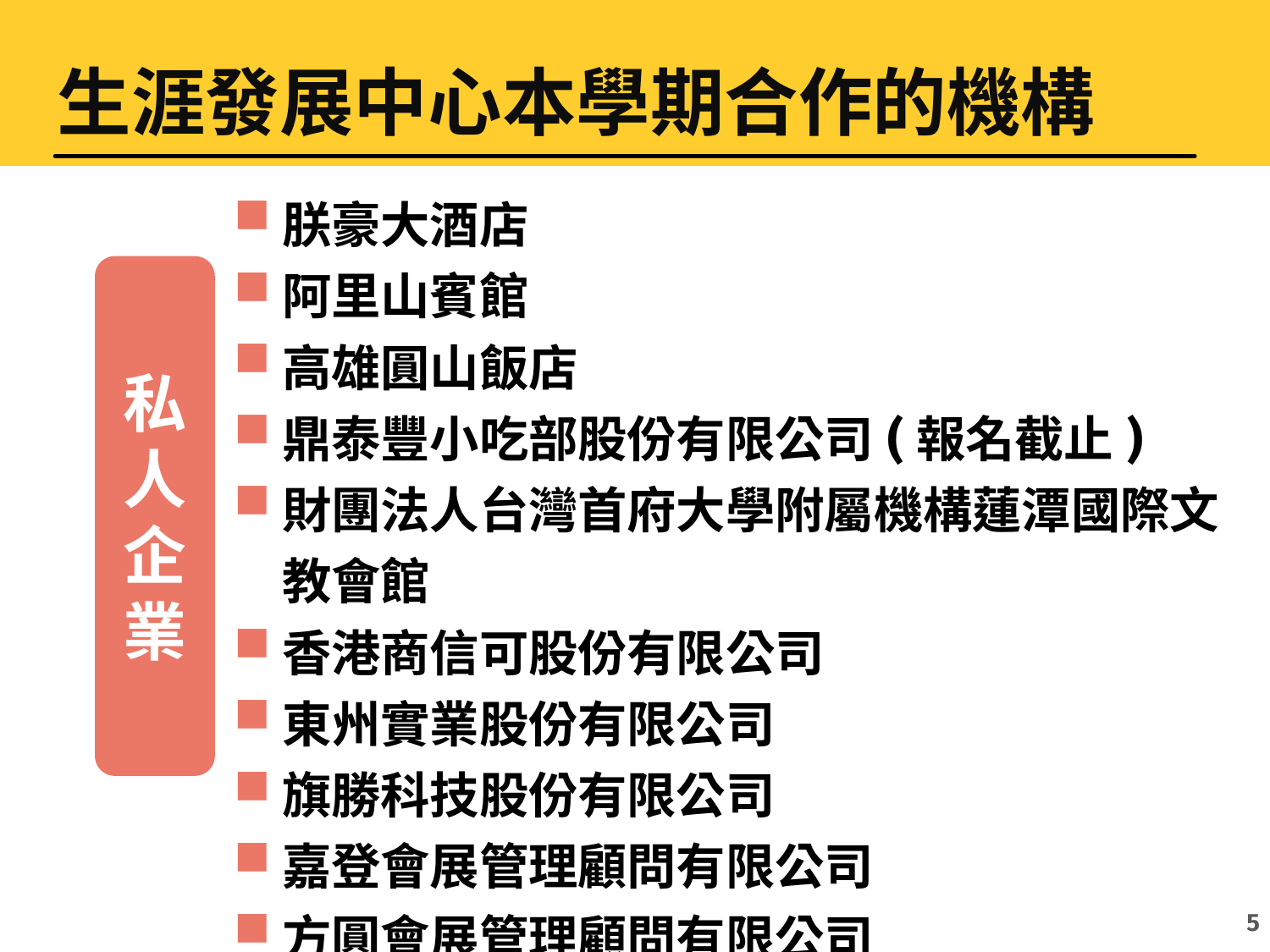

生涯發展中心本學期合作的機構
| 朕豪大酒店 阿里山賓館 高雄圓山飯店 鼎泰豐小吃部股份有限公司(報名截止) 財團法人台灣首府大學附屬機構蓮潭國際文教會館 香港商信可股份有限公司 東州實業股份有限公司 旗勝科技股份有限公司 嘉登會展管理顧問有限公司 方圓會展管理顧問有限公司 台大留學服務有限公司 葳格國際學校 |
| --- |
私
人
企
業